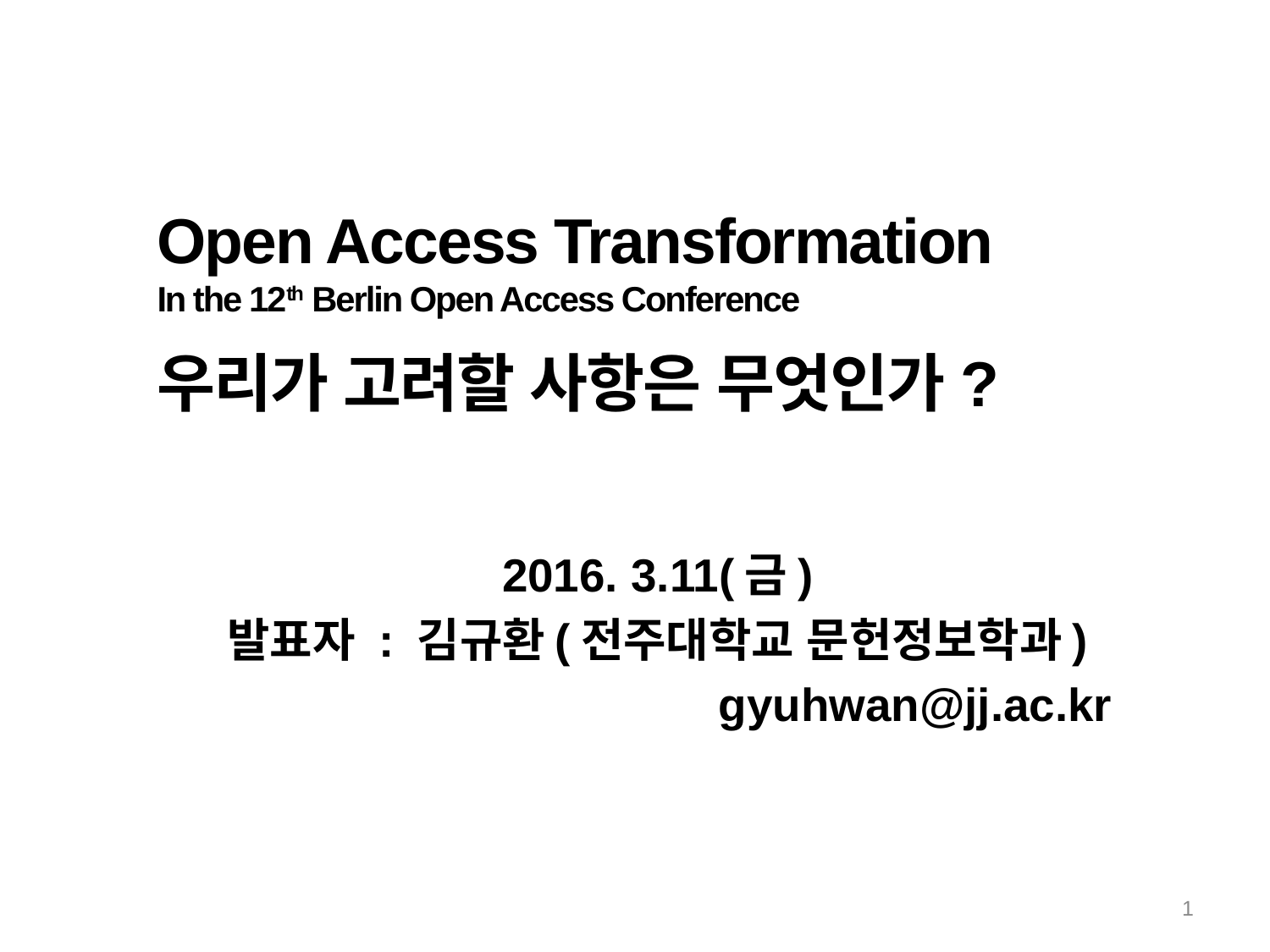

Open Access Transformation
In the 12th Berlin Open Access Conference
우리가 고려할 사항은 무엇인가?
2016. 3.11(금)
발표자 : 김규환(전주대학교 문헌정보학과)
gyuhwan@jj.ac.kr
1